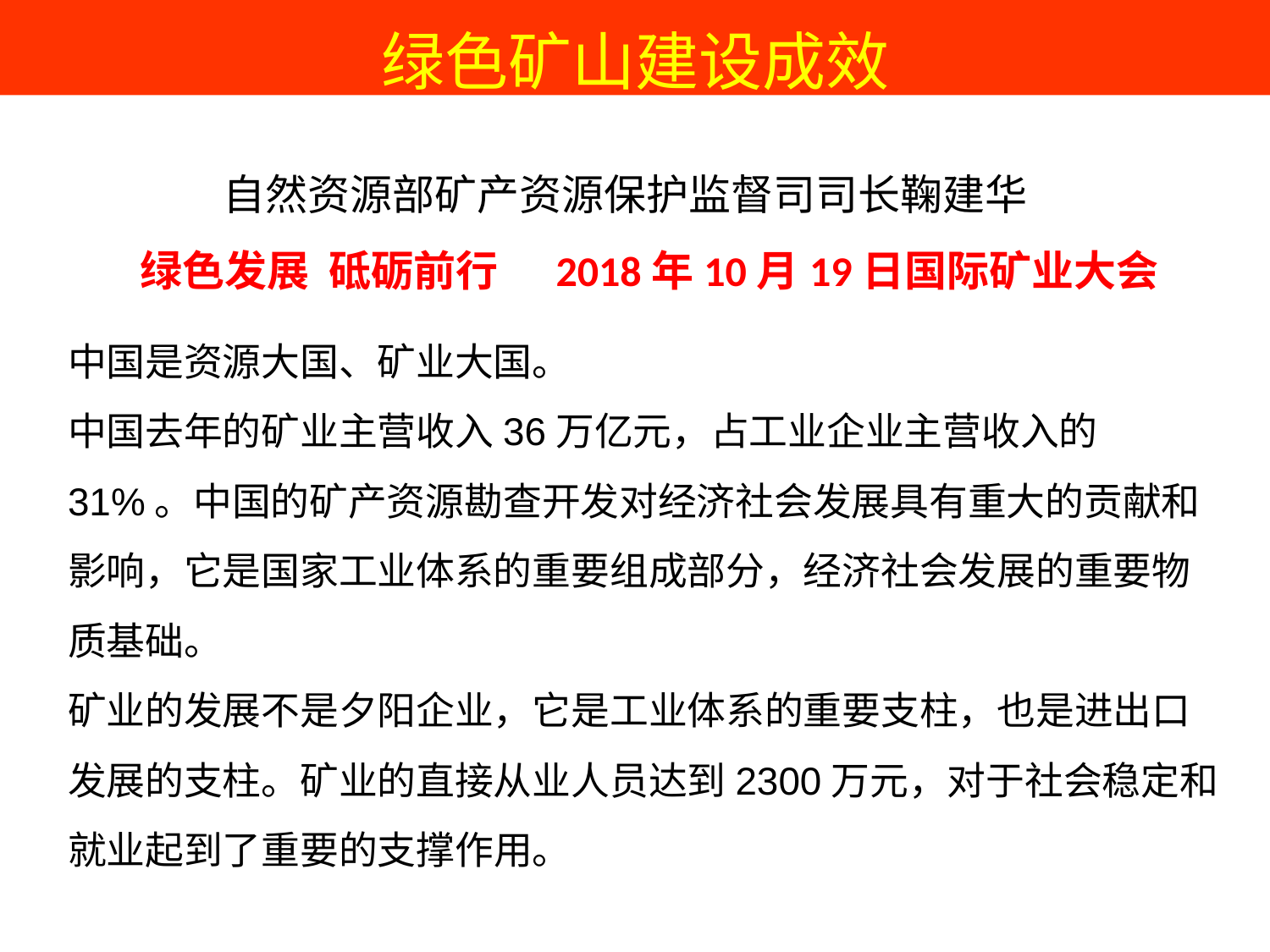

绿色矿山建设成效
自然资源部矿产资源保护监督司司长鞠建华
  绿色发展  砥砺前行     2018年10月19日国际矿业大会
中国是资源大国、矿业大国。
中国去年的矿业主营收入36万亿元，占工业企业主营收入的31%。中国的矿产资源勘查开发对经济社会发展具有重大的贡献和影响，它是国家工业体系的重要组成部分，经济社会发展的重要物质基础。
矿业的发展不是夕阳企业，它是工业体系的重要支柱，也是进出口发展的支柱。矿业的直接从业人员达到2300万元，对于社会稳定和就业起到了重要的支撑作用。